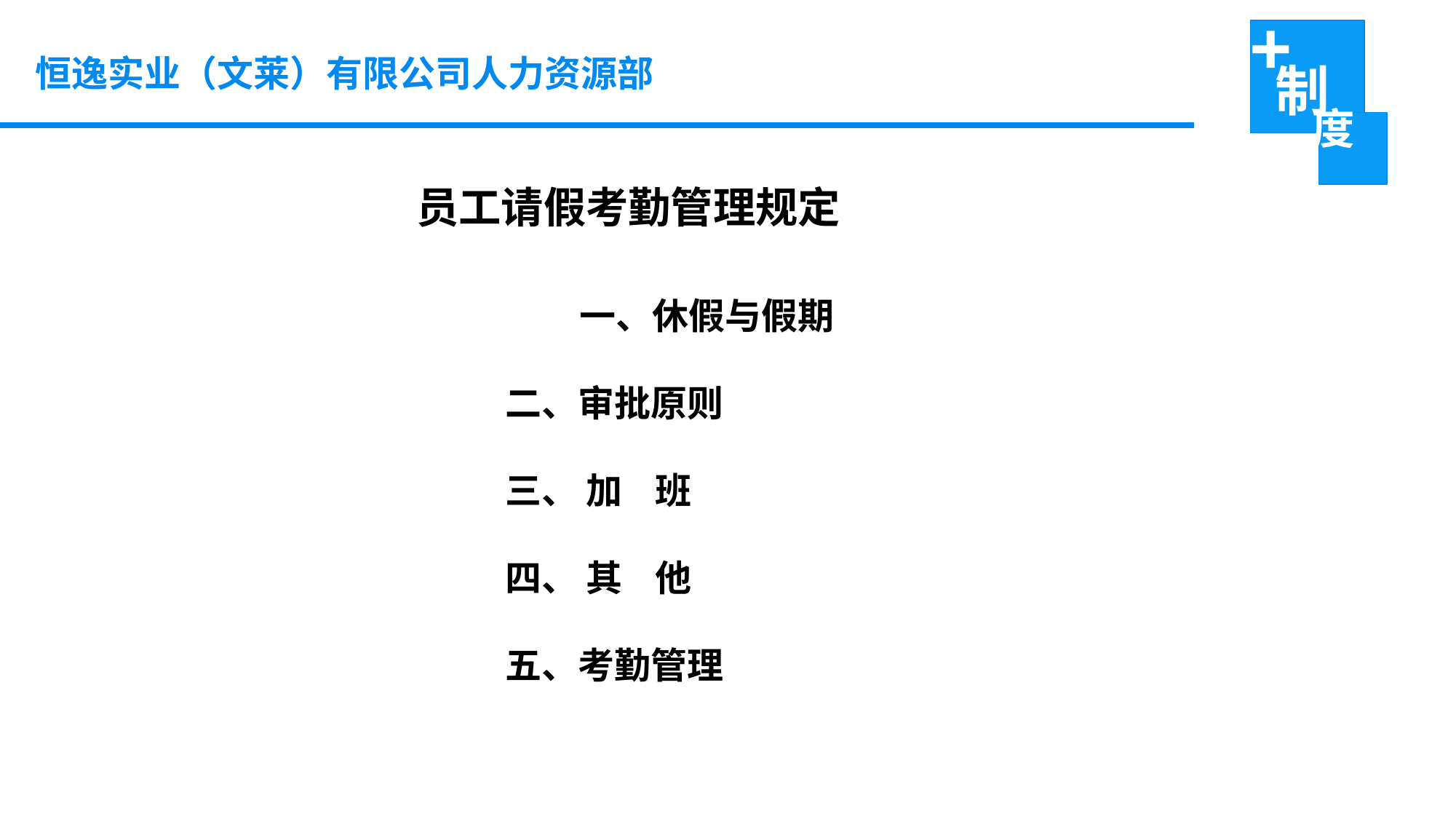

恒逸实业（文莱）有限公司人力资源部
员工请假考勤管理规定

                                                                    一、休假与假期

二、审批原则

三、 加    班

四、 其    他

五、考勤管理